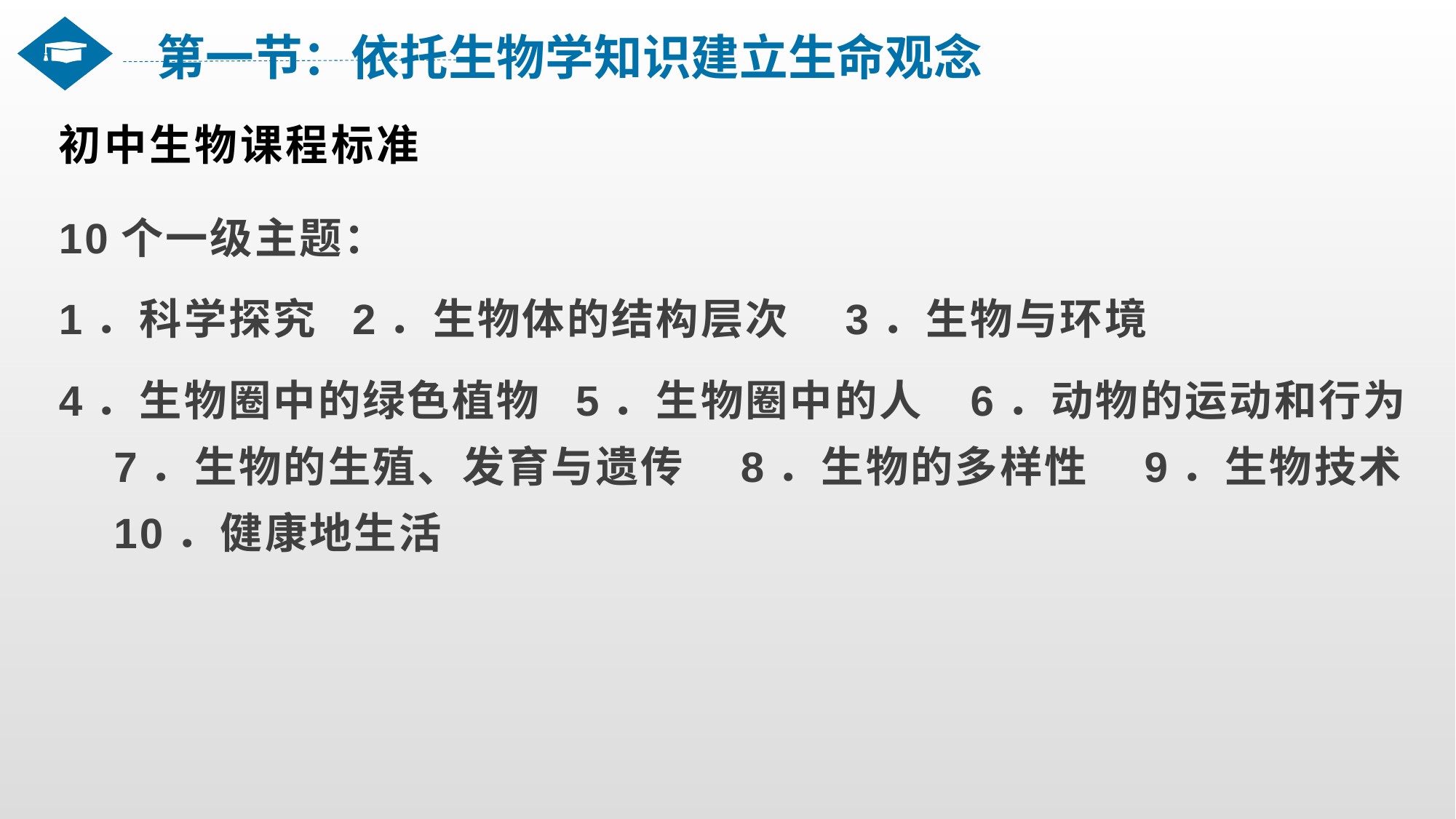

第一节：依托生物学知识建立生命观念

# 初中生物课程标准
10个一级主题：
1．科学探究  2．生物体的结构层次　3．生物与环境
4．生物圈中的绿色植物  5．生物圈中的人   6．动物的运动和行为　7．生物的生殖、发育与遗传　8．生物的多样性　9．生物技术　10．健康地生活